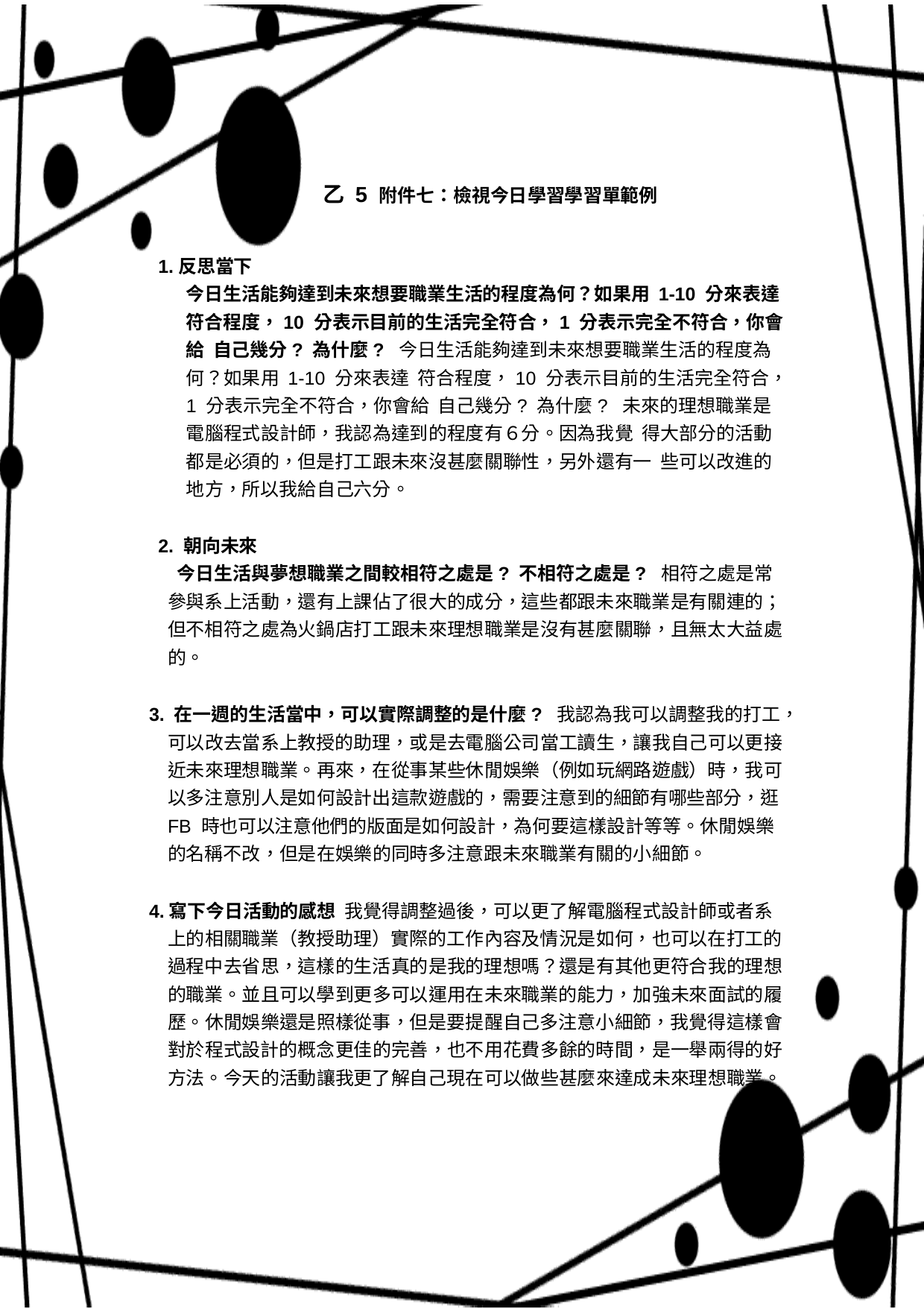

103

乙 5 附件七：檢視今日學習學習單範例

1.反思當下
今日生活能夠達到未來想要職業生活的程度為何？如果用 1-10 分來表達  符合程度，10 分表示目前的生活完全符合，1 分表示完全不符合，你會給  自己幾分? 為什麼?  今日生活能夠達到未來想要職業生活的程度為何？如果用 1-10 分來表達  符合程度，10 分表示目前的生活完全符合，1 分表示完全不符合，你會給  自己幾分? 為什麼?  未來的理想職業是電腦程式設計師，我認為達到的程度有６分。因為我覺  得大部分的活動都是必須的，但是打工跟未來沒甚麼關聯性，另外還有一  些可以改進的地方，所以我給自己六分。

2. 朝向未來
今日生活與夢想職業之間較相符之處是? 不相符之處是?  相符之處是常參與系上活動，還有上課佔了很大的成分，這些都跟未來職業是有關連的；但不相符之處為火鍋店打工跟未來理想職業是沒有甚麼關聯，且無太大益處的。

3. 在一週的生活當中，可以實際調整的是什麼?  我認為我可以調整我的打工，可以改去當系上教授的助理，或是去電腦公司當工讀生，讓我自己可以更接近未來理想職業。再來，在從事某些休閒娛樂（例如玩網路遊戲）時，我可以多注意別人是如何設計出這款遊戲的，需要注意到的細節有哪些部分，逛 FB 時也可以注意他們的版面是如何設計，為何要這樣設計等等。休閒娛樂的名稱不改，但是在娛樂的同時多注意跟未來職業有關的小細節。

4.寫下今日活動的感想  我覺得調整過後，可以更了解電腦程式設計師或者系上的相關職業（教授助理）實際的工作內容及情況是如何，也可以在打工的過程中去省思，這樣的生活真的是我的理想嗎？還是有其他更符合我的理想的職業。並且可以學到更多可以運用在未來職業的能力，加強未來面試的履歷。休閒娛樂還是照樣從事，但是要提醒自己多注意小細節，我覺得這樣會對於程式設計的概念更佳的完善，也不用花費多餘的時間，是一舉兩得的好方法。今天的活動讓我更了解自己現在可以做些甚麼來達成未來理想職業。